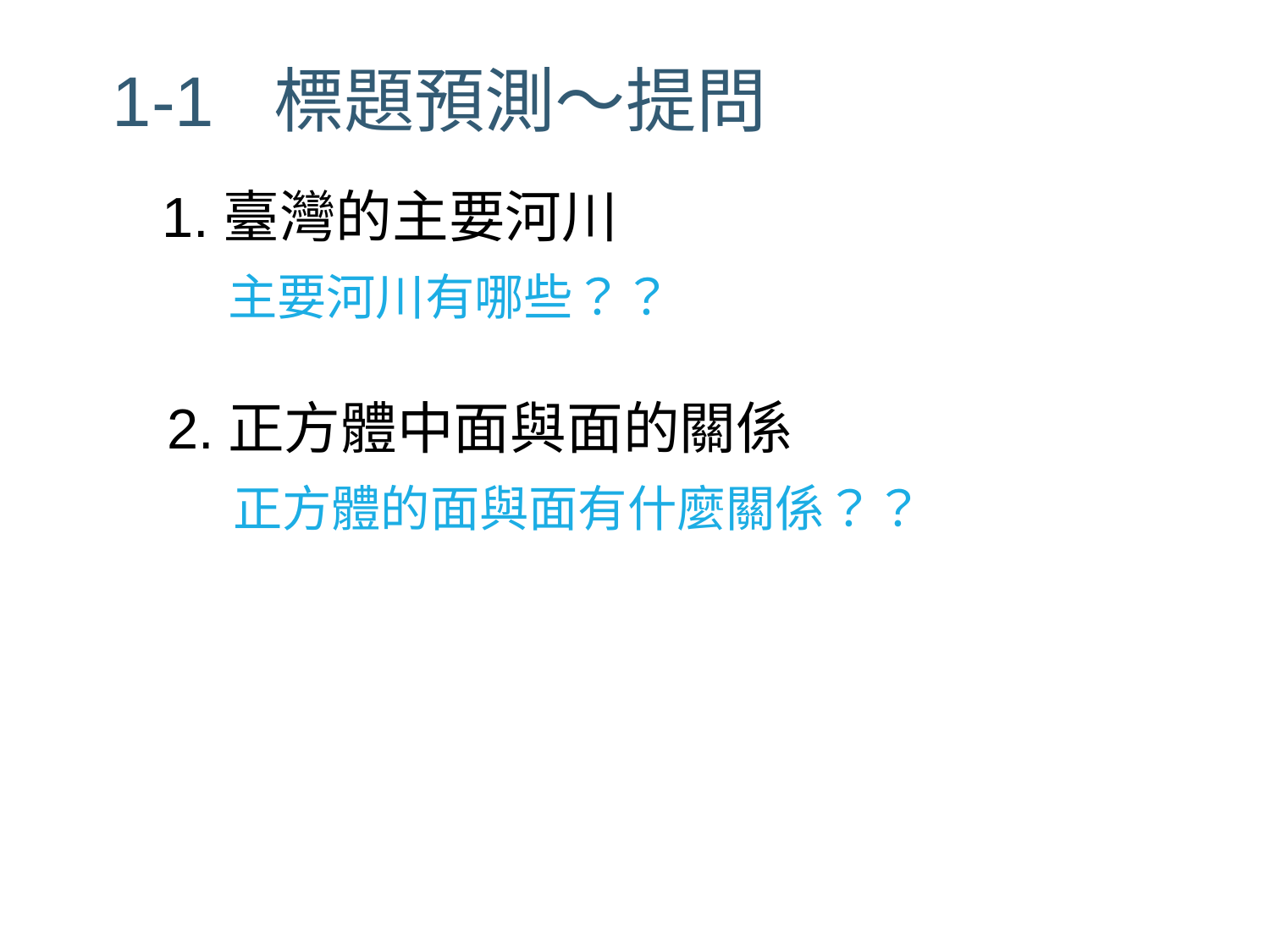

1-1 標題預測～提問
1.臺灣的主要河川
主要河川有哪些？？
2.正方體中面與面的關係
正方體的面與面有什麼關係？？